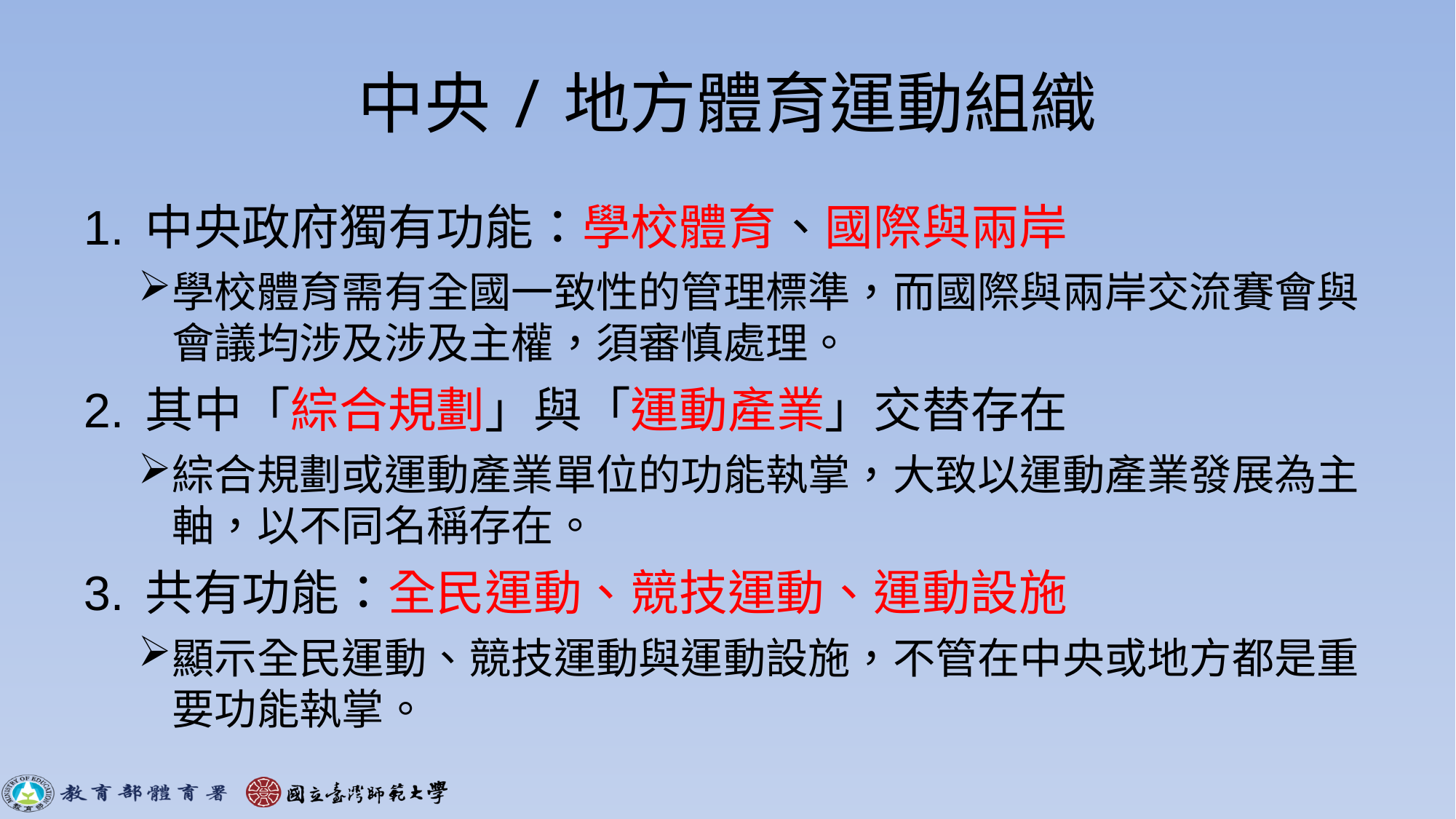

# 中央/地方體育運動組織
中央政府獨有功能：學校體育、國際與兩岸
學校體育需有全國一致性的管理標準，而國際與兩岸交流賽會與會議均涉及涉及主權，須審慎處理。
其中「綜合規劃」與「運動產業」交替存在
綜合規劃或運動產業單位的功能執掌，大致以運動產業發展為主軸，以不同名稱存在。
共有功能：全民運動、競技運動、運動設施
顯示全民運動、競技運動與運動設施，不管在中央或地方都是重要功能執掌。